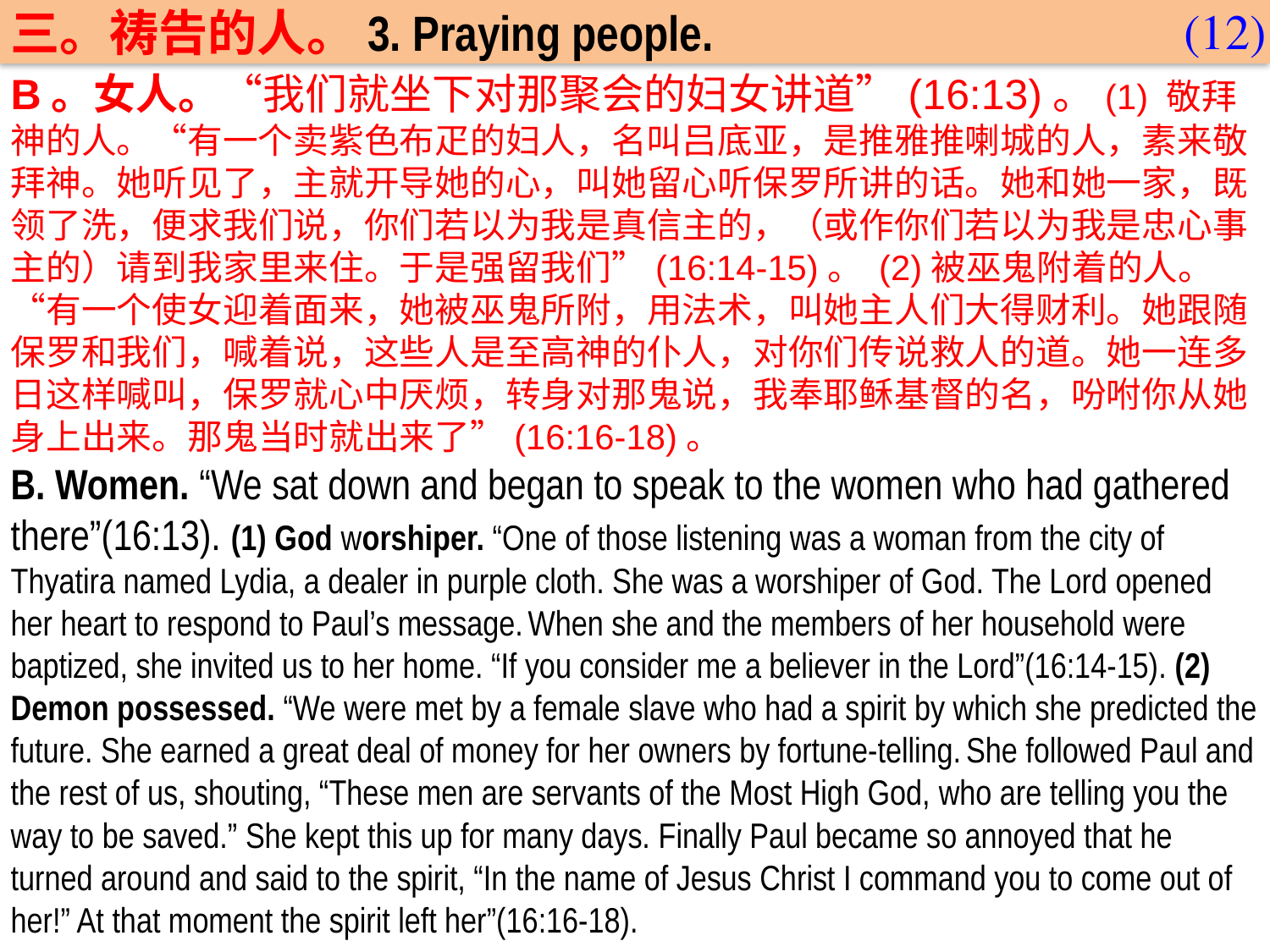

(12)
三。祷告的人。3. Praying people.

B。女人。“我们就坐下对那聚会的妇女讲道”(16:13)。(1) 敬拜神的人。“有一个卖紫色布疋的妇人，名叫吕底亚，是推雅推喇城的人，素来敬拜神。她听见了，主就开导她的心，叫她留心听保罗所讲的话。她和她一家，既领了洗，便求我们说，你们若以为我是真信主的，（或作你们若以为我是忠心事主的）请到我家里来住。于是强留我们”(16:14-15)。 (2)被巫鬼附着的人。“有一个使女迎着面来，她被巫鬼所附，用法术，叫她主人们大得财利。她跟随保罗和我们，喊着说，这些人是至高神的仆人，对你们传说救人的道。她一连多日这样喊叫，保罗就心中厌烦，转身对那鬼说，我奉耶稣基督的名，吩咐你从她身上出来。那鬼当时就出来了”(16:16-18)。
B. Women. “We sat down and began to speak to the women who had gathered there”(16:13). (1) God worshiper. “One of those listening was a woman from the city of Thyatira named Lydia, a dealer in purple cloth. She was a worshiper of God. The Lord opened her heart to respond to Paul’s message. When she and the members of her household were baptized, she invited us to her home. “If you consider me a believer in the Lord”(16:14-15). (2) Demon possessed. “We were met by a female slave who had a spirit by which she predicted the future. She earned a great deal of money for her owners by fortune-telling. She followed Paul and the rest of us, shouting, “These men are servants of the Most High God, who are telling you the way to be saved.” She kept this up for many days. Finally Paul became so annoyed that he turned around and said to the spirit, “In the name of Jesus Christ I command you to come out of her!” At that moment the spirit left her”(16:16-18).